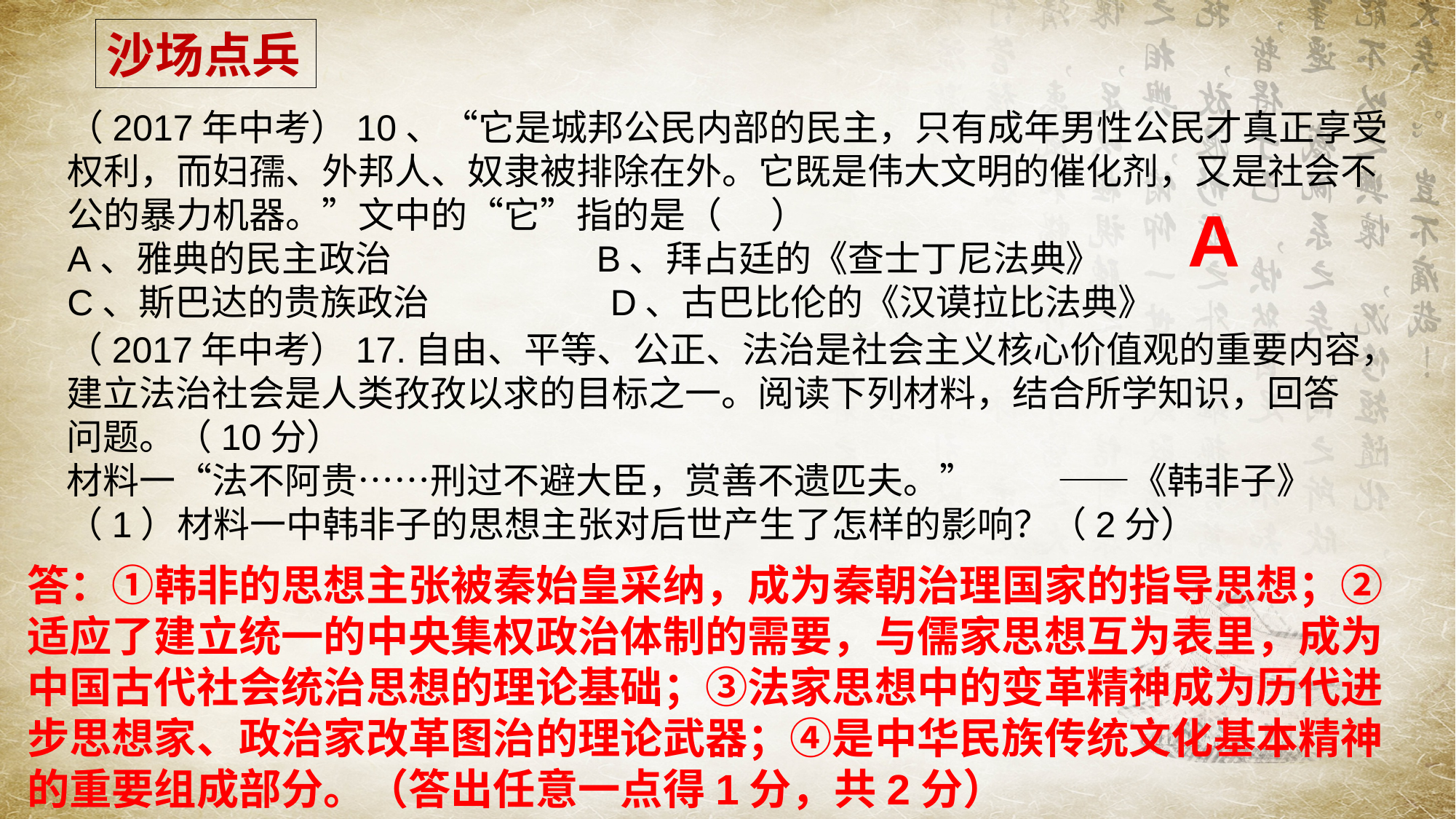

沙场点兵
（2017年中考）10、“它是城邦公民内部的民主，只有成年男性公民才真正享受权利，而妇孺、外邦人、奴隶被排除在外。它既是伟大文明的催化剂，又是社会不公的暴力机器。”文中的“它”指的是（      ）
A、雅典的民主政治                        B、拜占廷的《查士丁尼法典》
C、斯巴达的贵族政治                     D、古巴比伦的《汉谟拉比法典》
A
（2017年中考）17.自由、平等、公正、法治是社会主义核心价值观的重要内容，建立法治社会是人类孜孜以求的目标之一。阅读下列材料，结合所学知识，回答问题。（10分）
材料一“法不阿贵……刑过不避大臣，赏善不遗匹夫。”          ——《韩非子》
（1）材料一中韩非子的思想主张对后世产生了怎样的影响？（2分）
答：①韩非的思想主张被秦始皇采纳，成为秦朝治理国家的指导思想；②适应了建立统一的中央集权政治体制的需要，与儒家思想互为表里，成为中国古代社会统治思想的理论基础；③法家思想中的变革精神成为历代进步思想家、政治家改革图治的理论武器；④是中华民族传统文化基本精神的重要组成部分。（答出任意一点得1分，共2分）